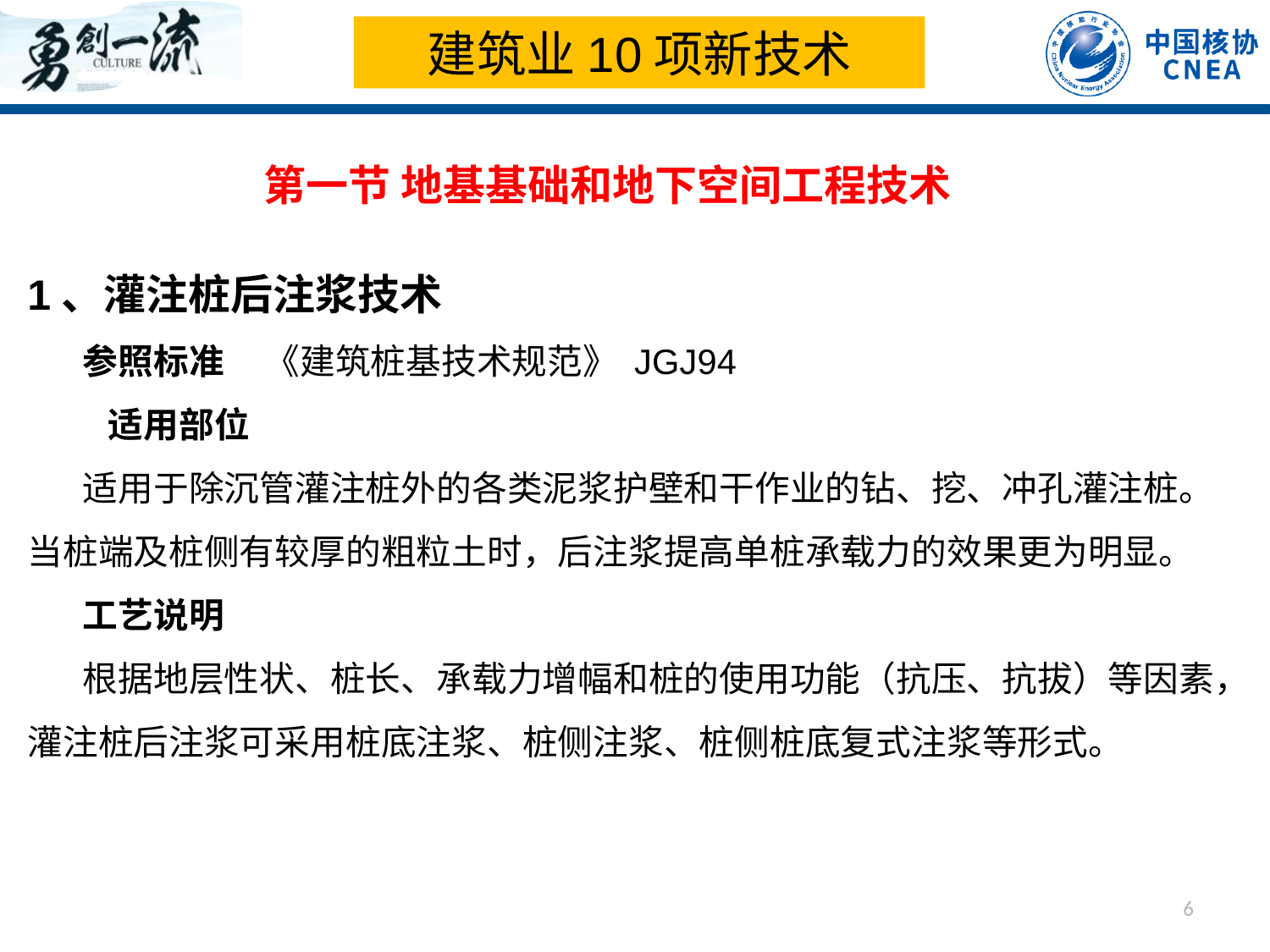

建筑业10项新技术
第一节 地基基础和地下空间工程技术
1、灌注桩后注浆技术
      参照标准     《建筑桩基技术规范》 JGJ94
         适用部位
      适用于除沉管灌注桩外的各类泥浆护壁和干作业的钻、挖、冲孔灌注桩。当桩端及桩侧有较厚的粗粒土时，后注浆提高单桩承载力的效果更为明显。
      工艺说明
      根据地层性状、桩长、承载力增幅和桩的使用功能（抗压、抗拔）等因素，灌注桩后注浆可采用桩底注浆、桩侧注浆、桩侧桩底复式注浆等形式。
6